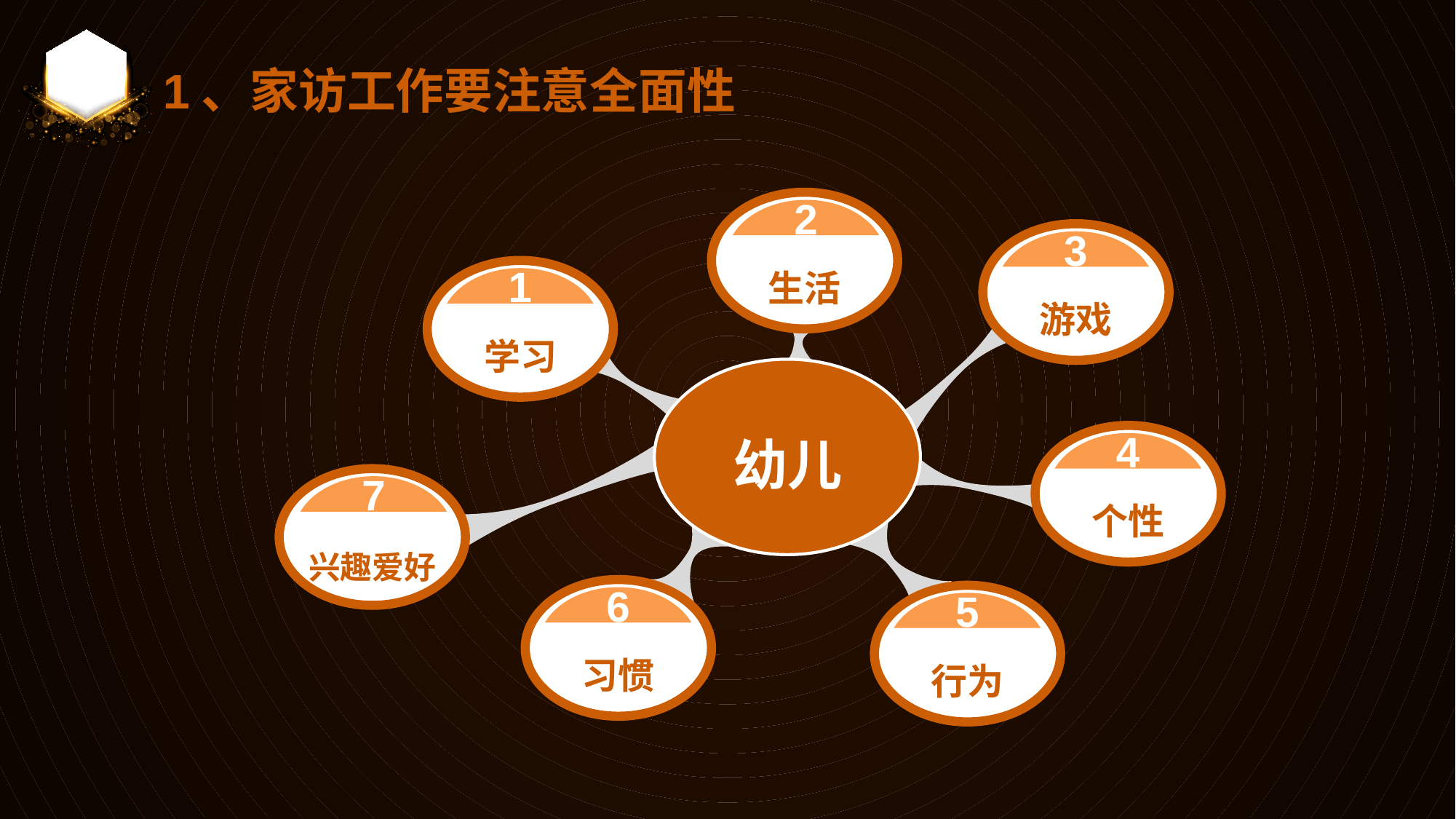

1、家访工作要注意全面性
生活
2
游戏
3
学习
1

幼儿

个性
4

兴趣爱好

7

习惯
行为
6
5